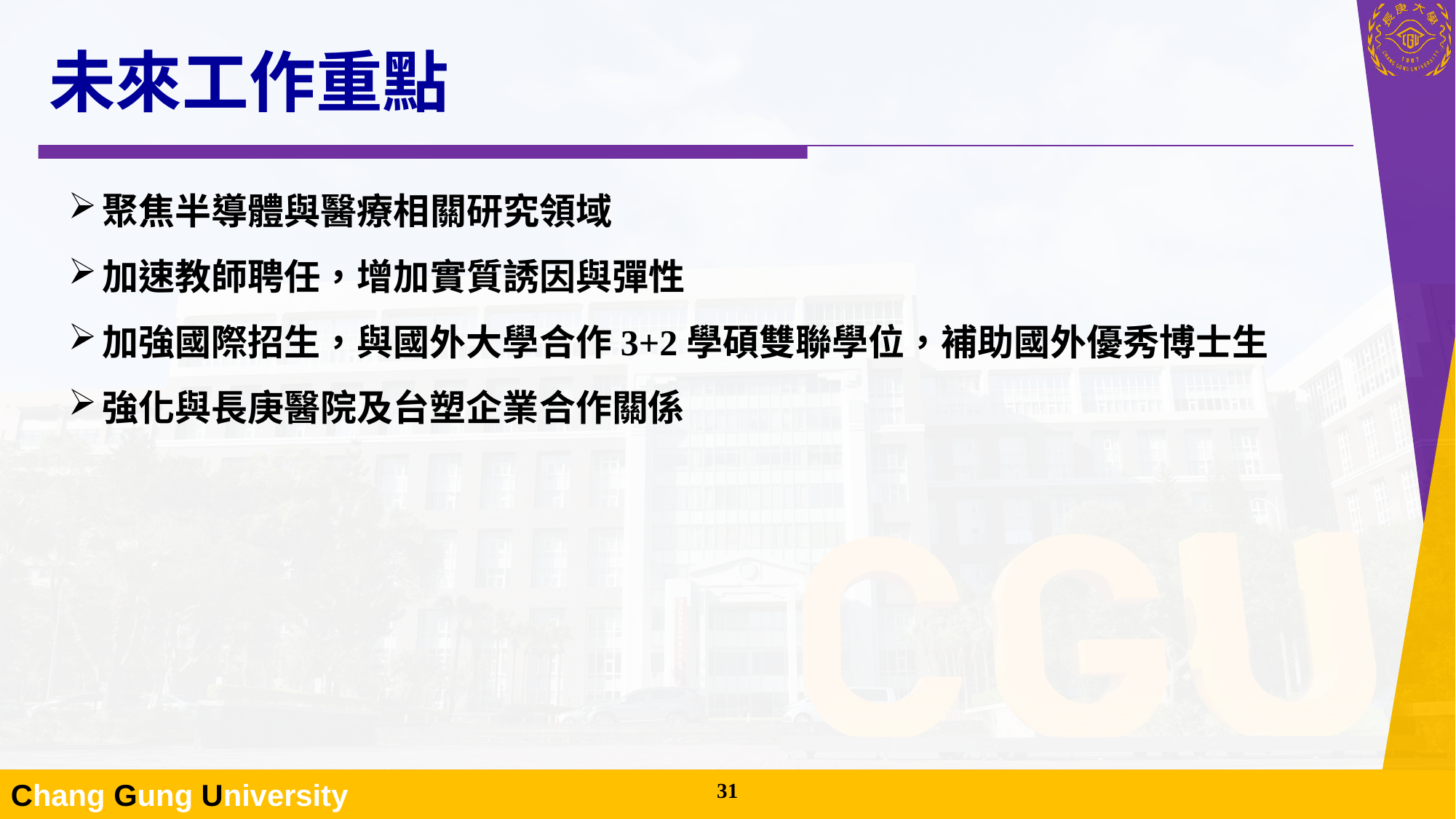

# 未來工作重點

聚焦半導體與醫療相關研究領域
加速教師聘任，增加實質誘因與彈性
加強國際招生，與國外大學合作3+2學碩雙聯學位，補助國外優秀博士生
強化與長庚醫院及台塑企業合作關係
31